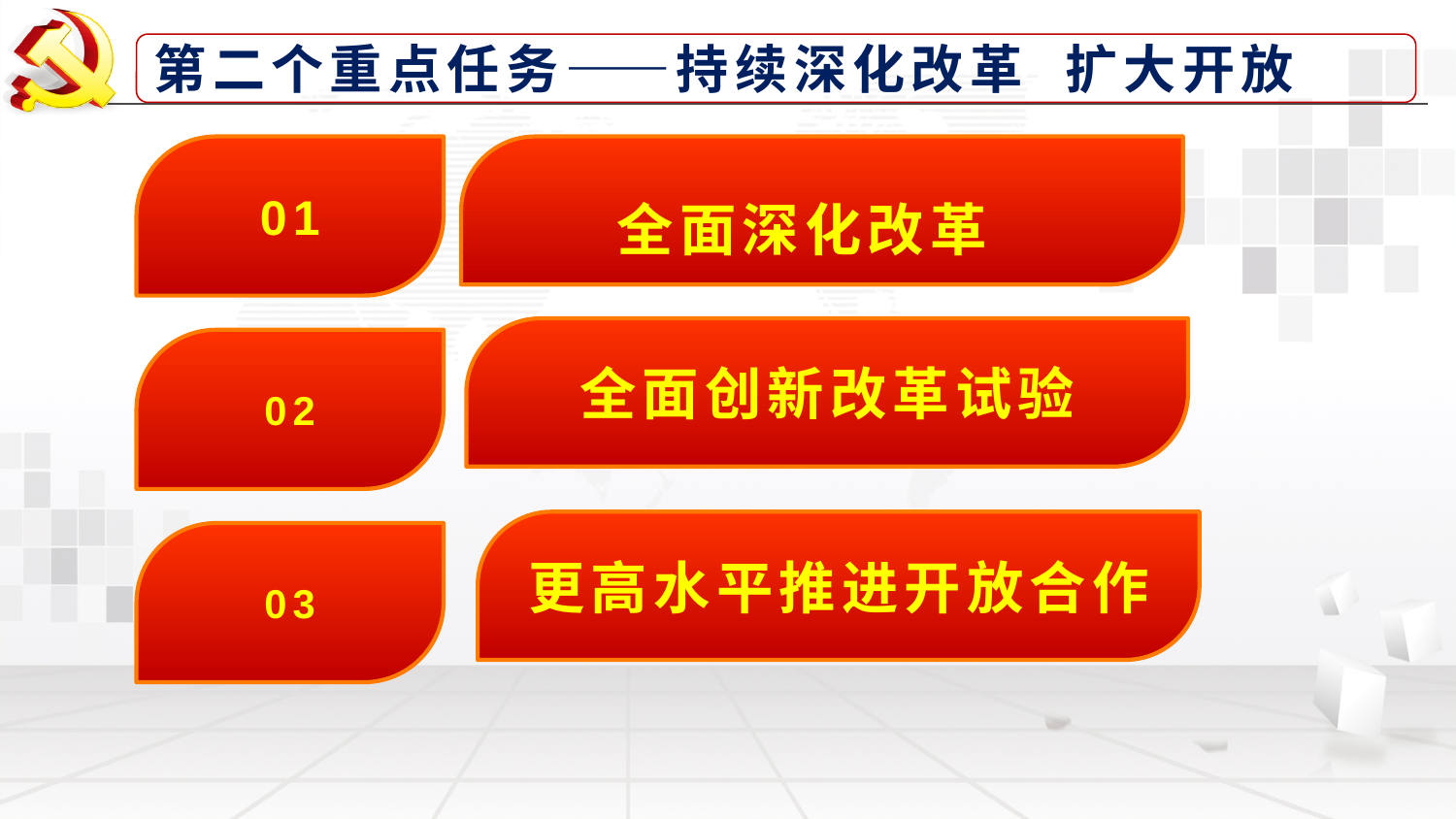

第二个重点任务——持续深化改革  扩大开放

               全面深化改革

01
全面创新改革试验
02
更高水平推进开放合作
03